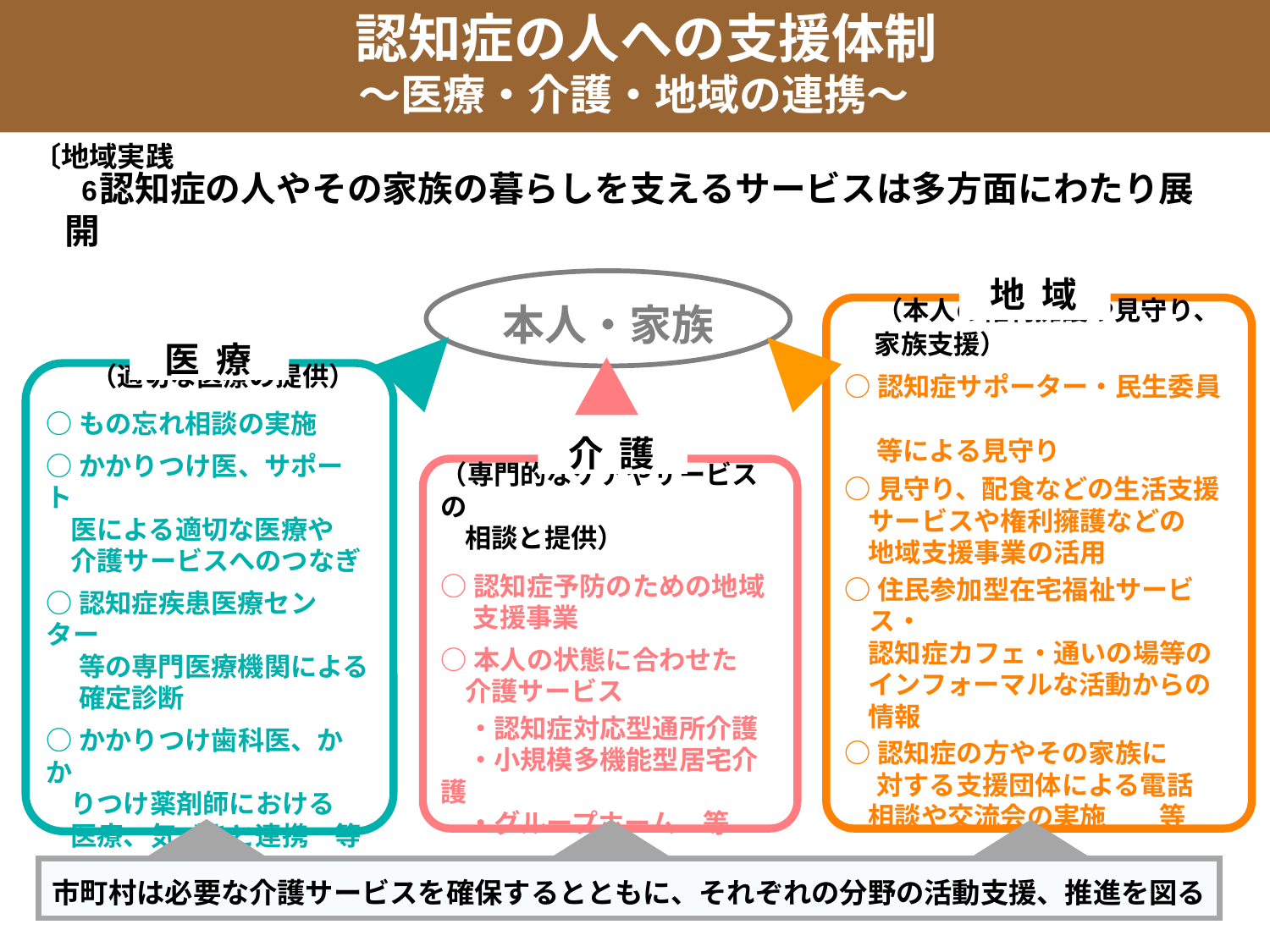

認知症の人への支援体制
   ～医療・介護・地域の連携～
〔地域実践6〕
　認知症の人やその家族の暮らしを支えるサービスは多方面にわたり展開
地  域
本人・家族
　 （本人の権利擁護や見守り､
　    家族支援）
○認知症サポーター・民生委員
　 等による見守り
○見守り、配食などの生活支援
   サービスや権利擁護などの
   地域支援事業の活用
○住民参加型在宅福祉サービス・
   認知症カフェ・通いの場等の
   インフォーマルな活動からの
   情報
○認知症の方やその家族に
　 対する支援団体による電話
   相談や交流会の実施　　等

医  療

　   （適切な医療の提供）
○もの忘れ相談の実施
○かかりつけ医、サポート
   医による適切な医療や
   介護サービスへのつなぎ
○認知症疾患医療センター
　 等の専門医療機関による
　 確定診断
○かかりつけ歯科医、かか
   りつけ薬剤師における
   医療、気づきと連携　等
介  護
（専門的なケアやサービスの
   相談と提供）
○認知症予防のための地域
　 支援事業
○本人の状態に合わせた
   介護サービス
　・認知症対応型通所介護
　・小規模多機能型居宅介護
　・グループホーム　等

市町村は必要な介護サービスを確保するとともに、それぞれの分野の活動支援、推進を図る